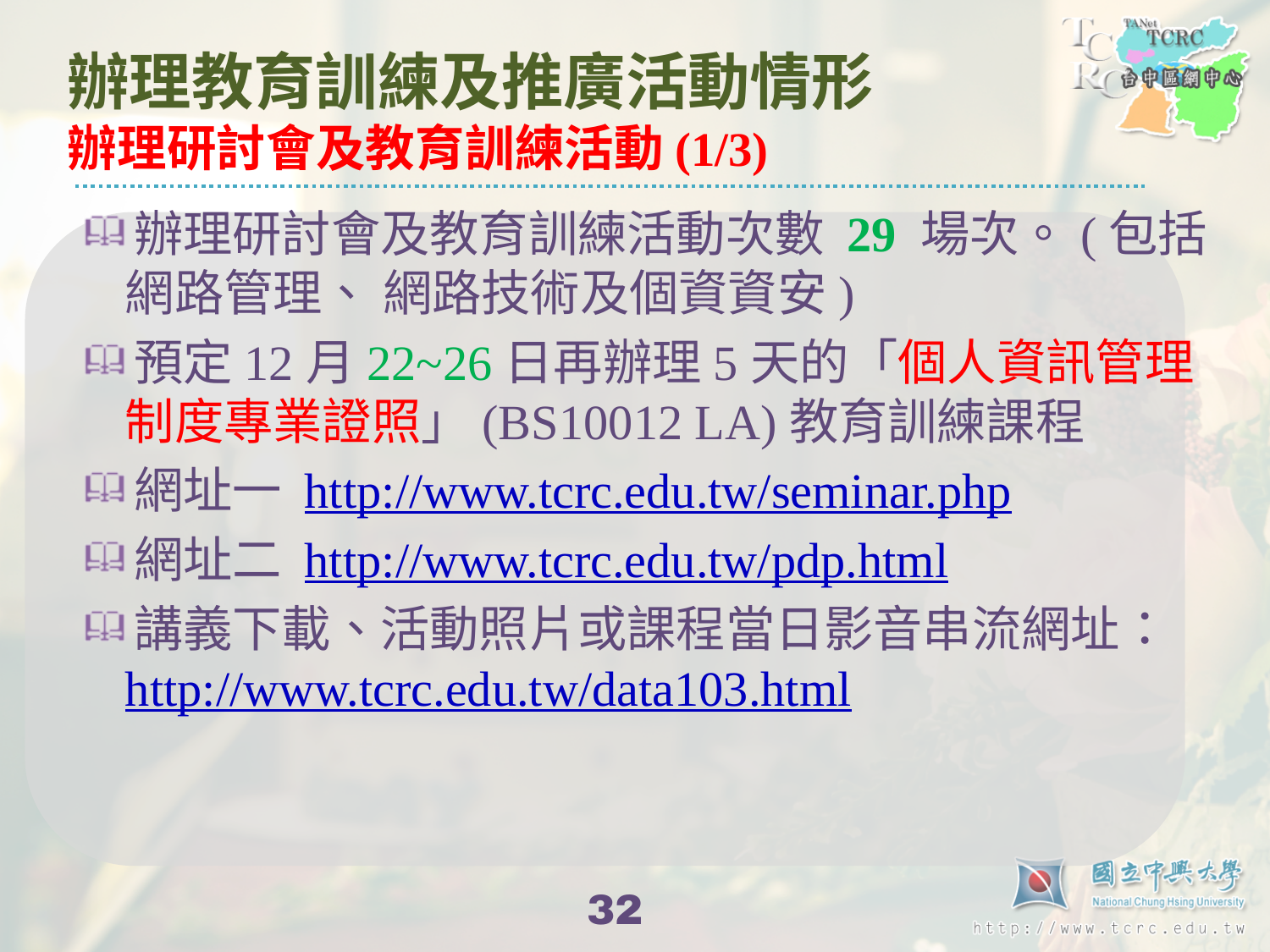

# 辦理教育訓練及推廣活動情形 辦理研討會及教育訓練活動(1/3)
辦理研討會及教育訓練活動次數 29 場次。(包括網路管理、 網路技術及個資資安)
預定12月22~26日再辦理5天的「個人資訊管理制度專業證照」(BS10012 LA)教育訓練課程
網址一 http://www.tcrc.edu.tw/seminar.php
網址二 http://www.tcrc.edu.tw/pdp.html
講義下載、活動照片或課程當日影音串流網址：http://www.tcrc.edu.tw/data103.html